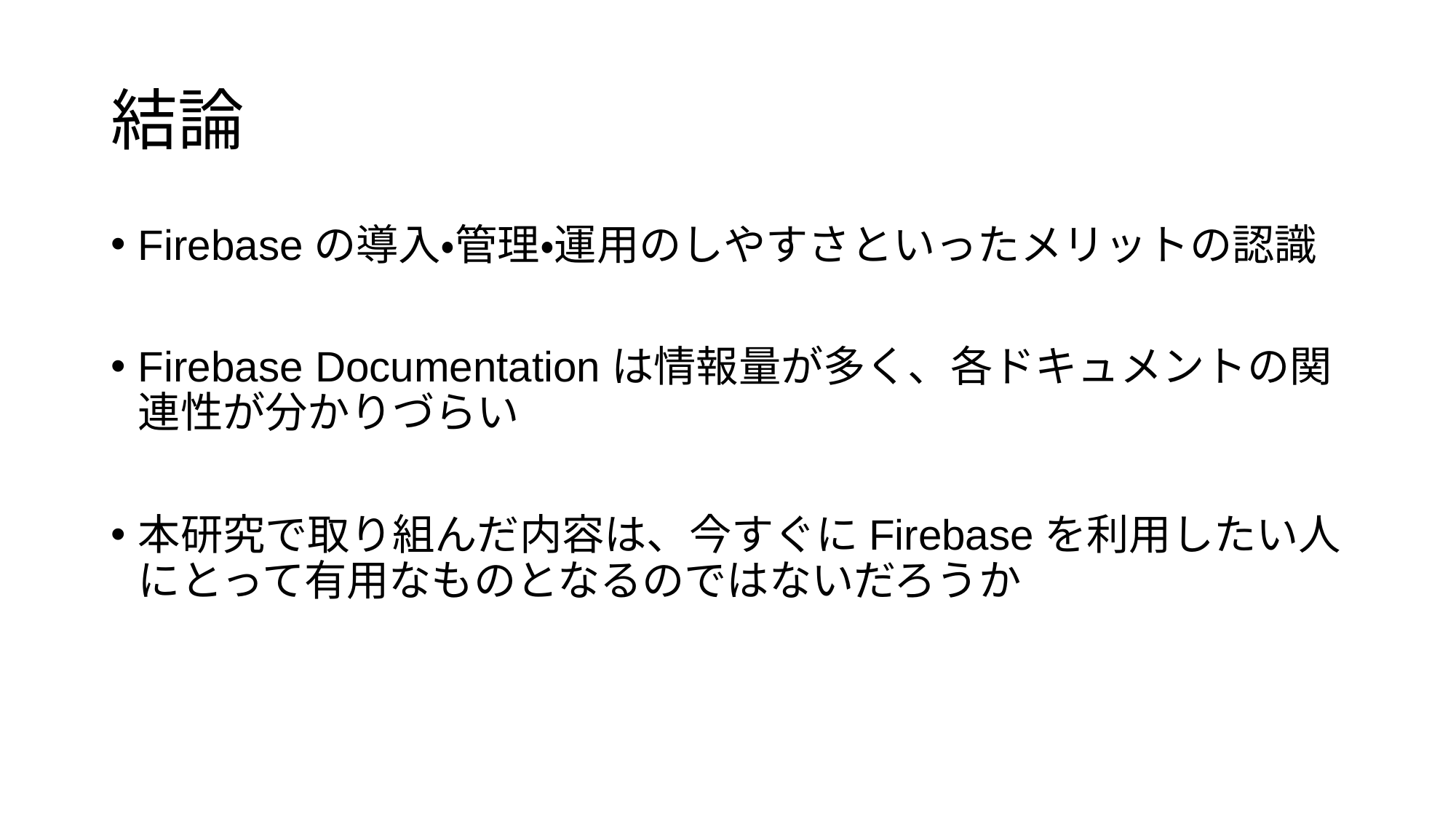

# 結論
Firebaseの導入・管理・運用のしやすさといったメリットの認識

Firebase Documentationは情報量が多く、各ドキュメントの関連性が分かりづらい

本研究で取り組んだ内容は、今すぐにFirebaseを利用したい人にとって有用なものとなるのではないだろうか